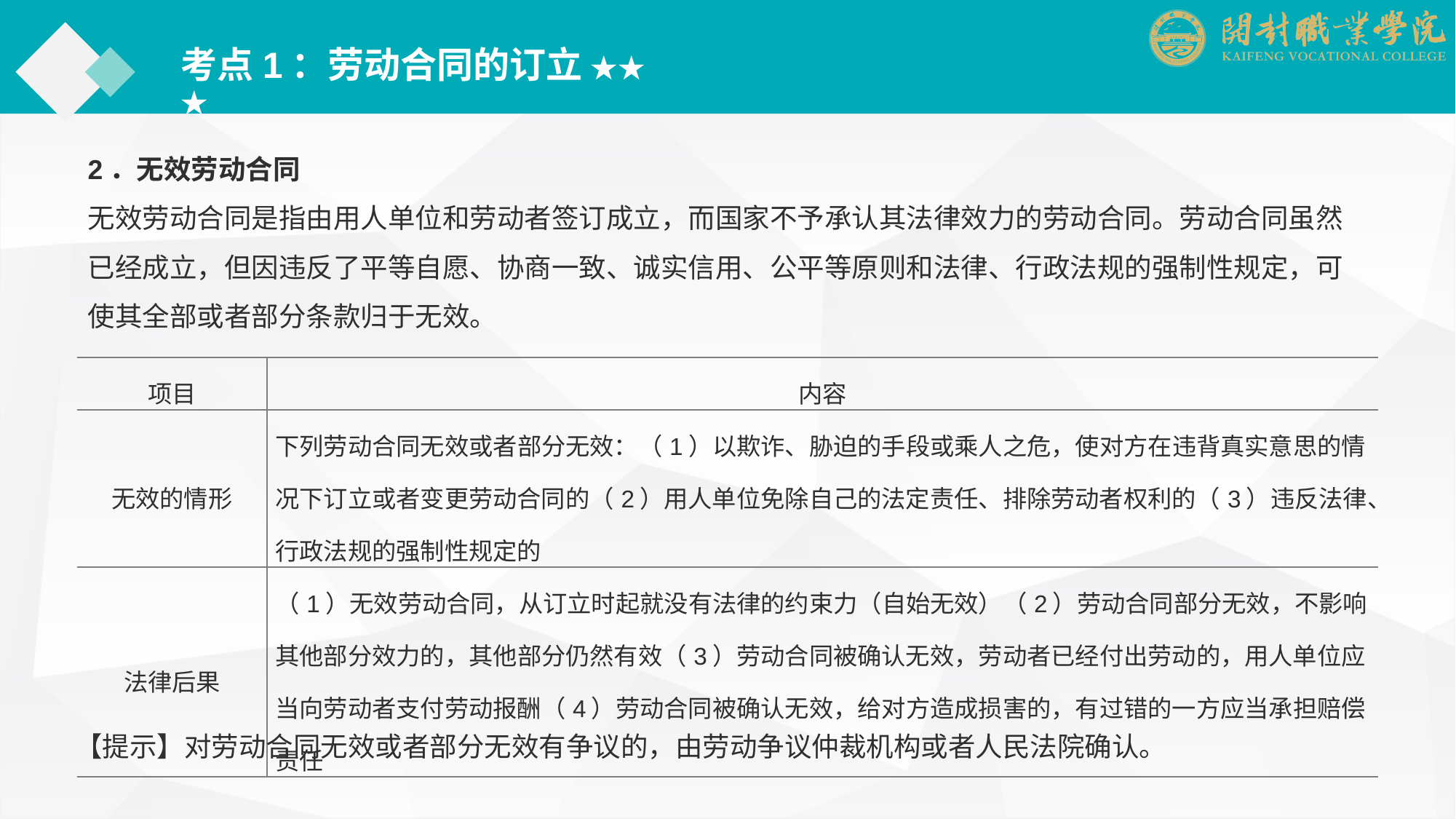

考点1：劳动合同的订立 ★★★
2．无效劳动合同
无效劳动合同是指由用人单位和劳动者签订成立，而国家不予承认其法律效力的劳动合同。劳动合同虽然已经成立，但因违反了平等自愿、协商一致、诚实信用、公平等原则和法律、行政法规的强制性规定，可使其全部或者部分条款归于无效。
| 项目 | 内容 |
| --- | --- |
| 无效的情形 | 下列劳动合同无效或者部分无效：（1）以欺诈、胁迫的手段或乘人之危，使对方在违背真实意思的情况下订立或者变更劳动合同的（2）用人单位免除自己的法定责任、排除劳动者权利的（3）违反法律、行政法规的强制性规定的 |
| 法律后果 | （1）无效劳动合同，从订立时起就没有法律的约束力（自始无效）（2）劳动合同部分无效，不影响其他部分效力的，其他部分仍然有效（3）劳动合同被确认无效，劳动者已经付出劳动的，用人单位应当向劳动者支付劳动报酬（4）劳动合同被确认无效，给对方造成损害的，有过错的一方应当承担赔偿责任 |
【提示】对劳动合同无效或者部分无效有争议的，由劳动争议仲裁机构或者人民法院确认。